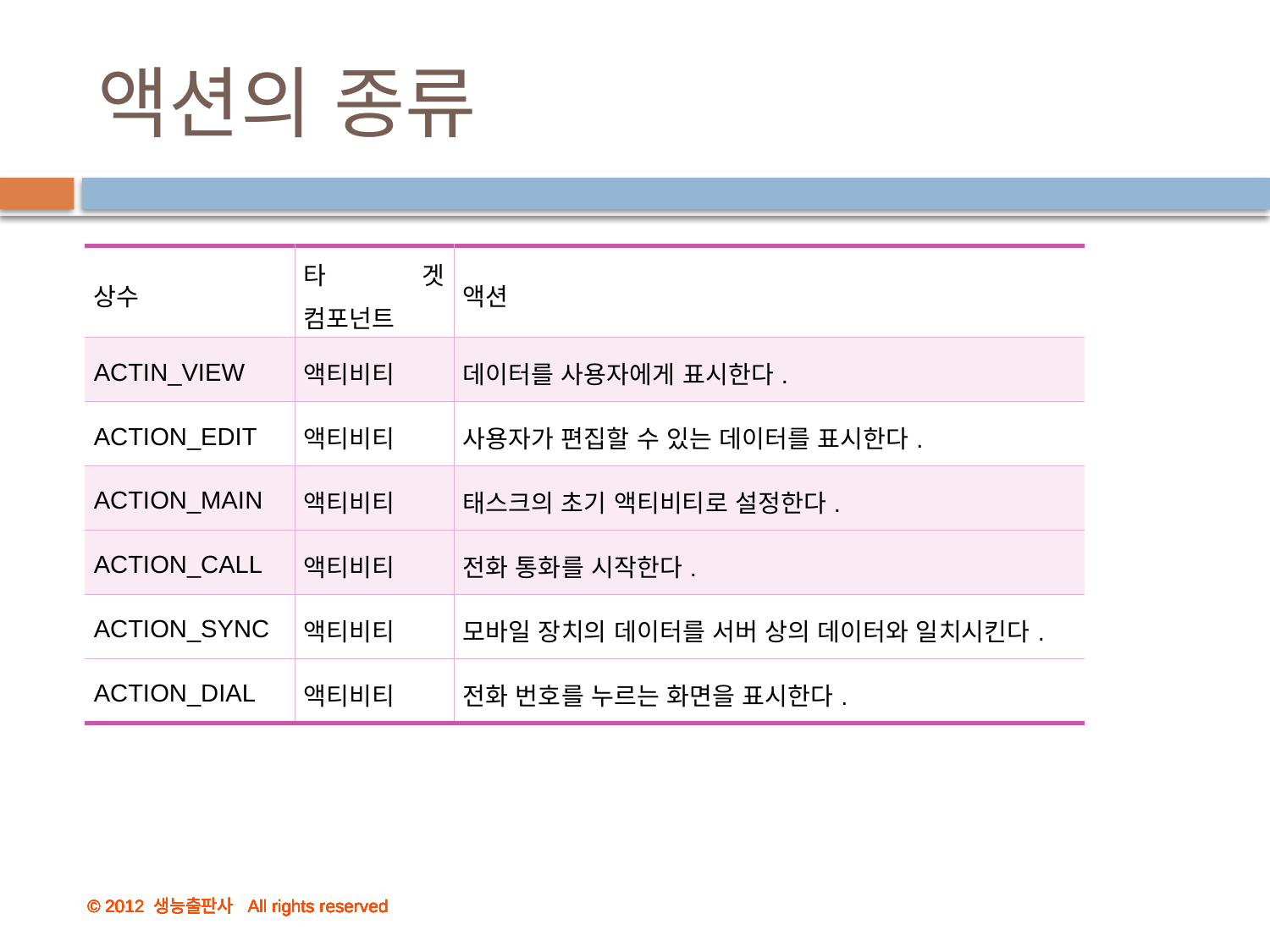

# 액션의 종류
| 상수 | 타겟 컴포넌트 | 액션 |
| --- | --- | --- |
| ACTIN\_VIEW | 액티비티 | 데이터를 사용자에게 표시한다. |
| ACTION\_EDIT | 액티비티 | 사용자가 편집할 수 있는 데이터를 표시한다. |
| ACTION\_MAIN | 액티비티 | 태스크의 초기 액티비티로 설정한다. |
| ACTION\_CALL | 액티비티 | 전화 통화를 시작한다. |
| ACTION\_SYNC | 액티비티 | 모바일 장치의 데이터를 서버 상의 데이터와 일치시킨다. |
| ACTION\_DIAL | 액티비티 | 전화 번호를 누르는 화면을 표시한다. |